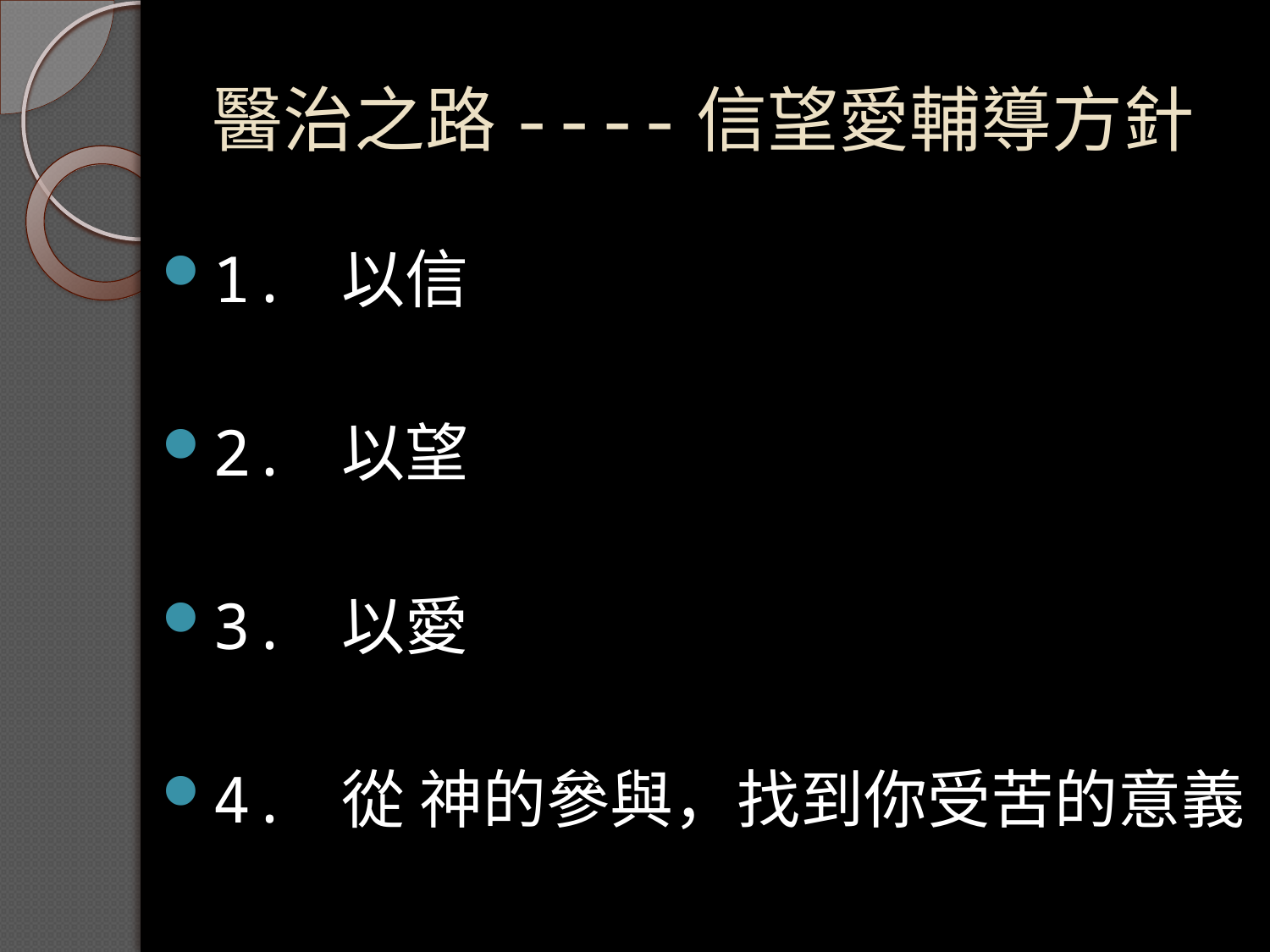

# 醫治之路----信望愛輔導方針

1. 以信

2. 以望

3. 以愛

4. 從 神的參與，找到你受苦的意義